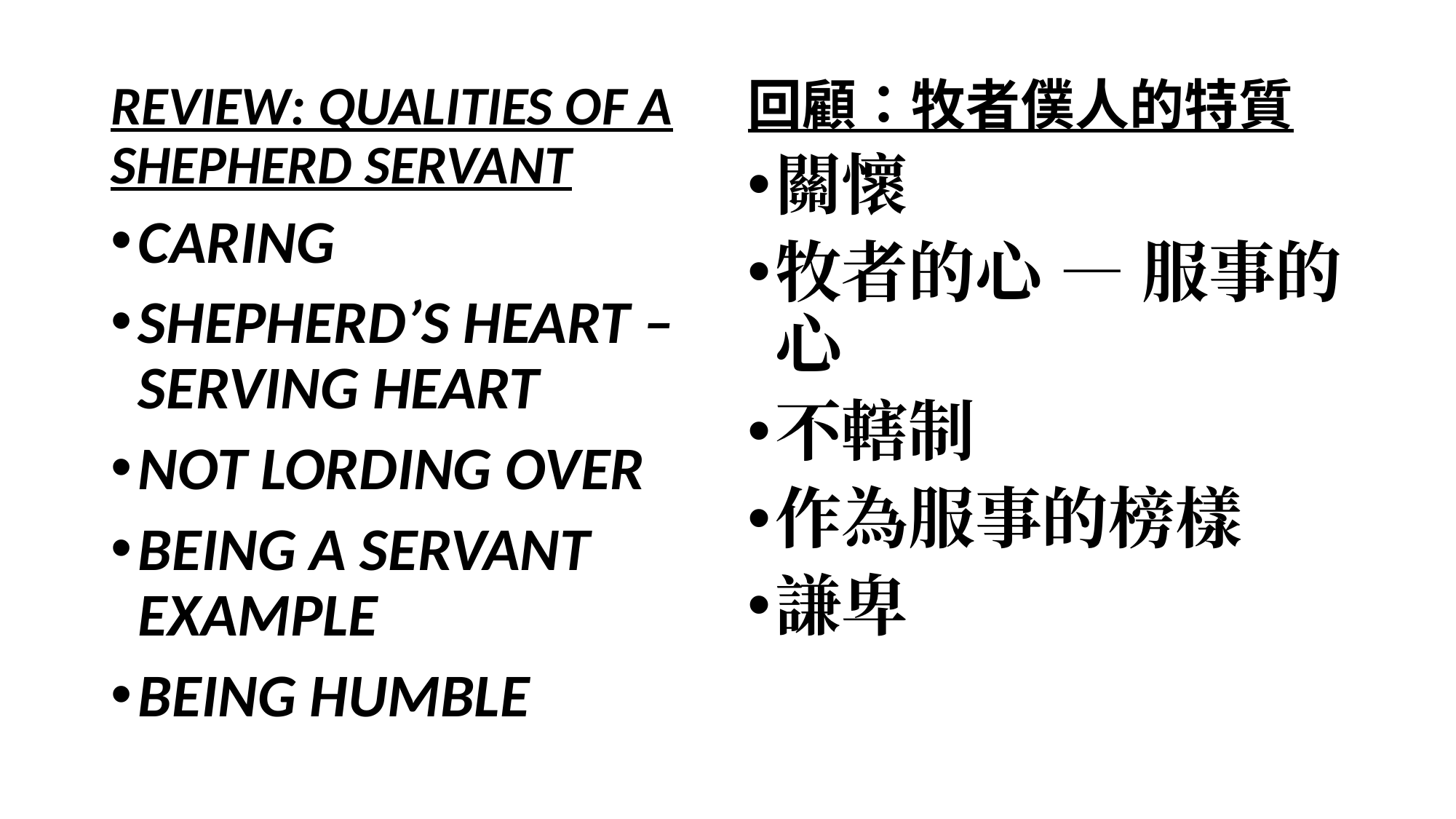

REVIEW: QUALITIES OF A SHEPHERD SERVANT
CARING
SHEPHERD’S HEART – SERVING HEART
NOT LORDING OVER
BEING A SERVANT EXAMPLE
BEING HUMBLE

回顧：牧者僕人的特質
關懷
牧者的心 — 服事的心
不轄制
作為服事的榜樣
謙卑